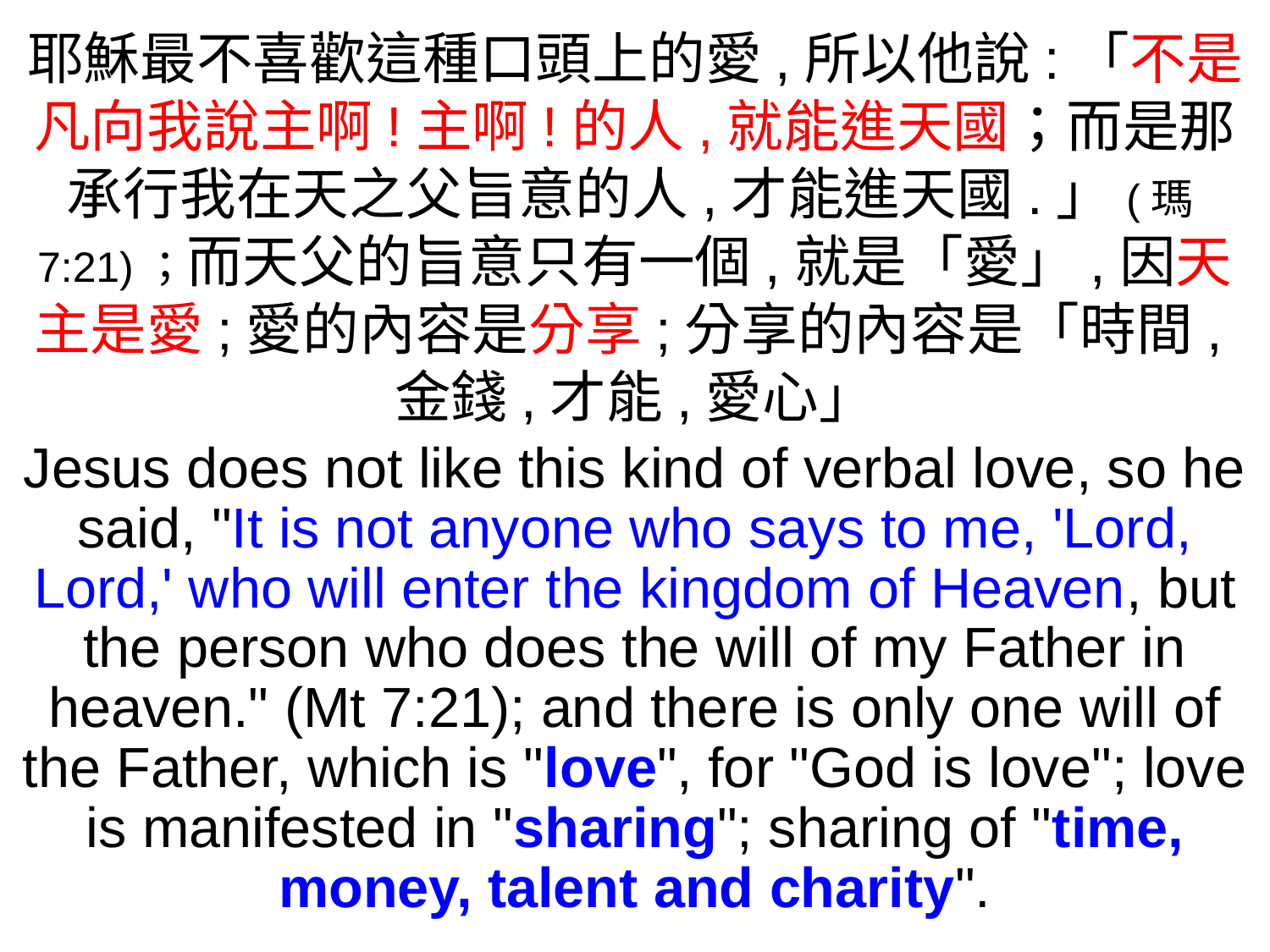

耶穌最不喜歡這種口頭上的愛,所以他說:「不是凡向我說主啊!主啊!的人,就能進天國；而是那承行我在天之父旨意的人,才能進天國.」(瑪7:21)；而天父的旨意只有一個,就是「愛」,因天主是愛;愛的內容是分享;分享的內容是「時間,金錢,才能,愛心」
Jesus does not like this kind of verbal love, so he said, "It is not anyone who says to me, 'Lord, Lord,' who will enter the kingdom of Heaven, but the person who does the will of my Father in heaven." (Mt 7:21); and there is only one will of the Father, which is "love", for "God is love"; love is manifested in "sharing"; sharing of "time, money, talent and charity".